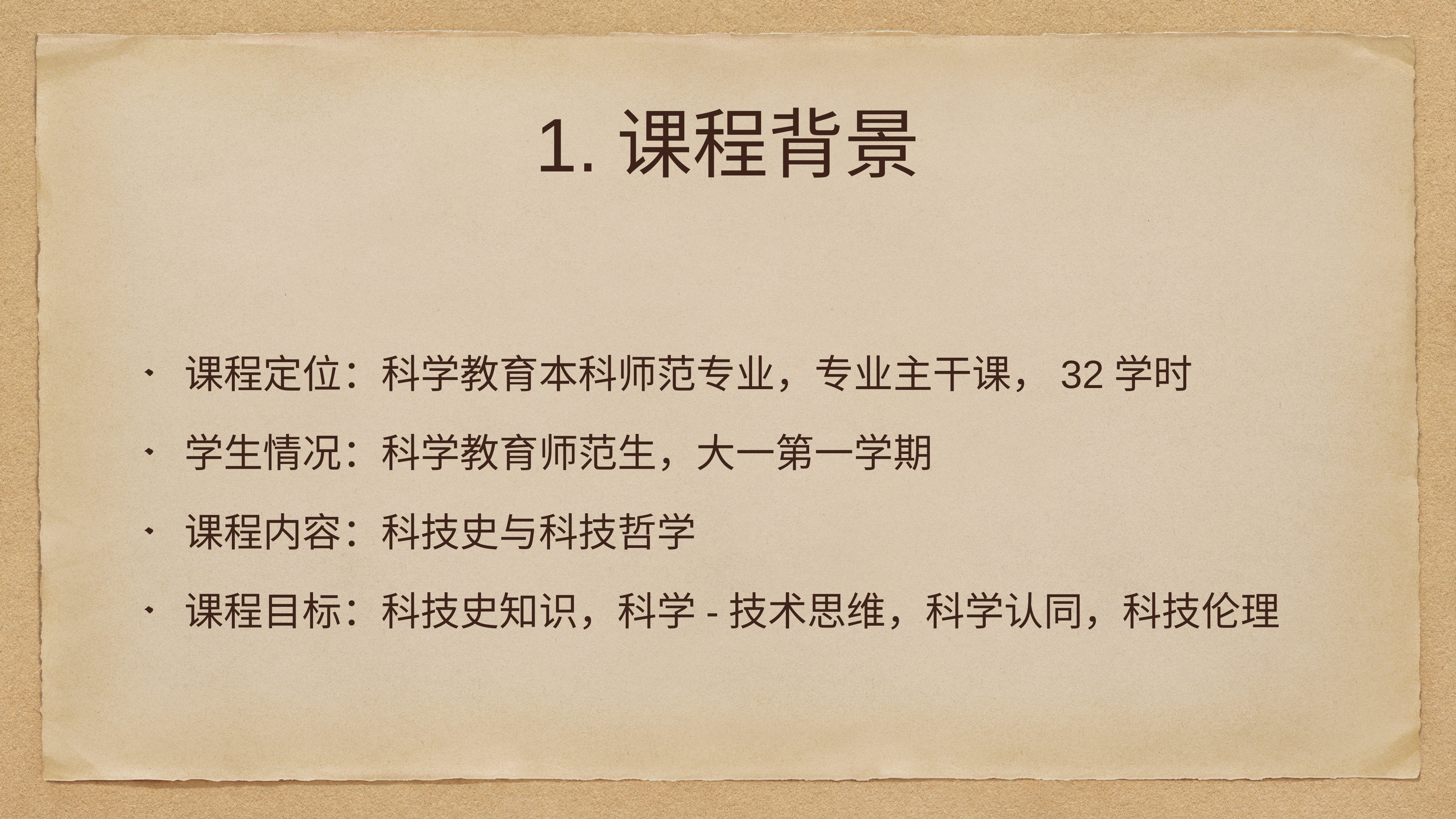

# 1.课程背景
课程定位：科学教育本科师范专业，专业主干课，32学时
学生情况：科学教育师范生，大一第一学期
课程内容：科技史与科技哲学
课程目标：科技史知识，科学-技术思维，科学认同，科技伦理